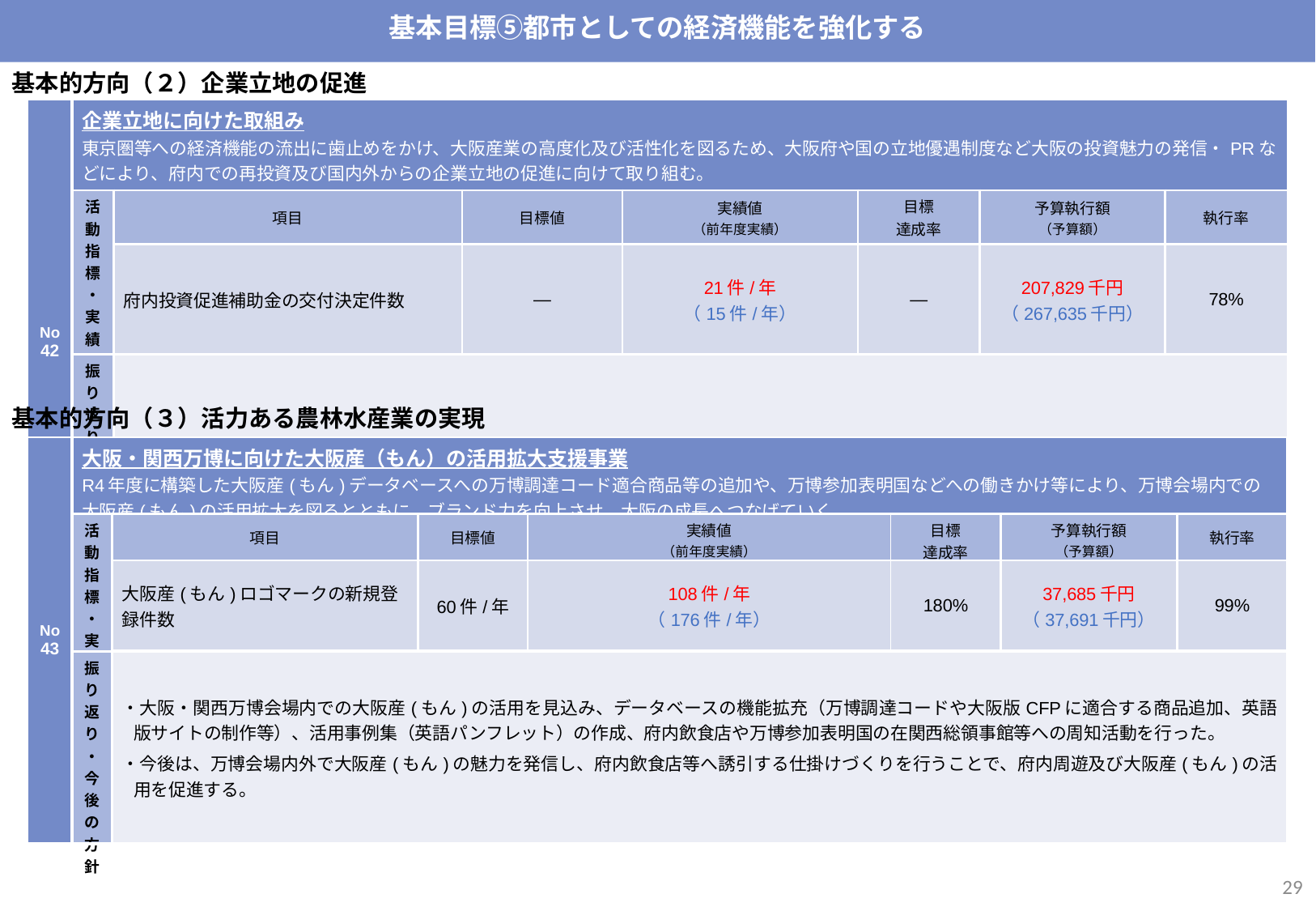

基本目標⑤都市としての経済機能を強化する
基本的方向（２）企業立地の促進
| No42 | 企業立地に向けた取組み 東京圏等への経済機能の流出に歯止めをかけ、大阪産業の高度化及び活性化を図るため、大阪府や国の立地優遇制度など大阪の投資魅力の発信・PRなどにより、府内での再投資及び国内外からの企業立地の促進に向けて取り組む。 |  |  |  |  | 東京圏等への経済機能の流出に歯止めをかけ、大阪産業の高度化及び活性化を図るため、大阪府や国の立地優遇制度など大阪の投資魅力の発信・PRなどにより、府内での再投資及び国内外からの企業立地の促進に向けて取り組む。 |  |
| --- | --- | --- | --- | --- | --- | --- | --- |
|  | 活動指標・ 実績 | 項目 | 目標値 | 実績値 （前年度実績） | 目標 達成率 | 予算執行額 （予算額） | 執行率 |
|  |  | 府内投資促進補助金の交付決定件数 | ― | 21件/年 （15件/年） | ― | 207,829千円 （267,635千円） | 78% |
|  | 振り返り・ 今後の方針 | ・令和５年度は、企業立地促進補助金の交付により、府内での再投資及び国内外からの企業立地の促進に努めた。 ・今後も引き続き、取組みを推進することで、東京圏及び近畿府県への経済機能の流出に歯止めをかけ、大阪産業の高度化及び活性化を図る。 |  |  |  |  |  |
基本的方向（３）活力ある農林水産業の実現
| No43 | 大阪・関西万博に向けた大阪産（もん）の活用拡大支援事業 R4年度に構築した大阪産(もん)データベースへの万博調達コード適合商品等の追加や、万博参加表明国などへの働きかけ等により、万博会場内での大阪産(もん)の活用拡大を図るとともに、ブランド力を向上させ、大阪の成長へつなげていく。 |  |  |  |  | ぶどう狩りやワイン産地の見学など着地型観光による「大阪の食」のプロモーションの他、観光コンテンツと連携することにより府内周辺部への流れを創出し、その地域でしかできない「大阪の食」の体験を創出する。また、コロナ禍を踏まえたデジタル技術の活用による非対面型のプロモーションやマッチング商談会により海外市場の開拓を図り、海外販路拡大をめざす生産者等の支援を行う。※令和3年度事業を繰越実施。 |  |
| --- | --- | --- | --- | --- | --- | --- | --- |
|  | 活動指標・ 実績 | 項目 | 目標値 | 実績値 （前年度実績） | 目標 達成率 | 予算執行額 （予算額） | 執行率 |
|  |  | 大阪産(もん)ロゴマークの新規登録件数 | 60件/年 | 108件/年 （176件/年） | 180% | 37,685千円 （37,691千円） | 99% |
|  | 振り返り・ 今後の方針 | ・大阪・関西万博会場内での大阪産(もん)の活用を見込み、データベースの機能拡充（万博調達コードや大阪版CFPに適合する商品追加、英語版サイトの制作等）、活用事例集（英語パンフレット）の作成、府内飲食店や万博参加表明国の在関西総領事館等への周知活動を行った。 ・今後は、万博会場内外で大阪産(もん)の魅力を発信し、府内飲食店等へ誘引する仕掛けづくりを行うことで、府内周遊及び大阪産(もん)の活用を促進する。 |  |  |  |  |  |
29